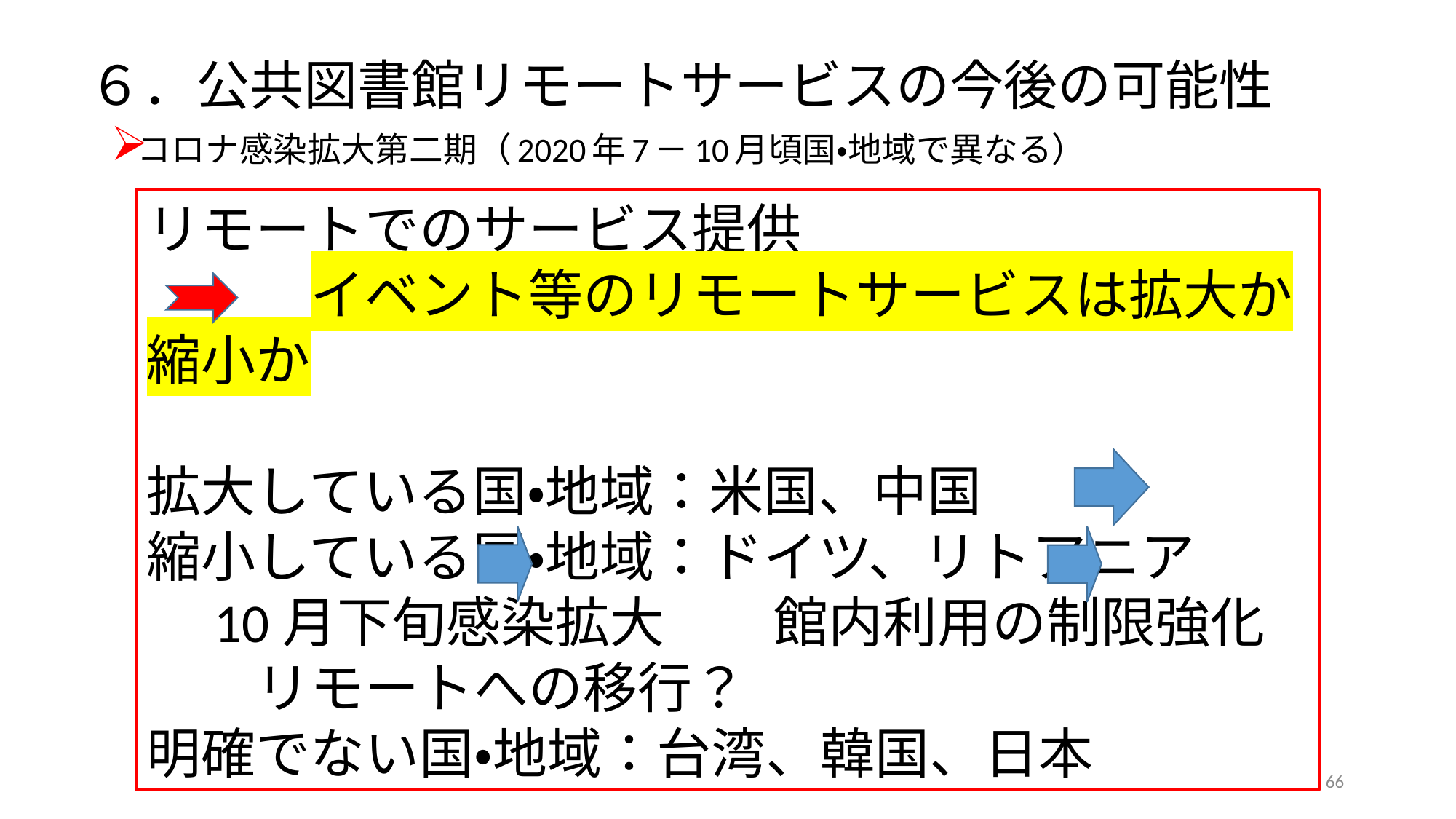

# ６．公共図書館リモートサービスの今後の可能性
コロナ感染拡大第二期（2020年7－10月頃国・地域で異なる）
リモートでのサービス提供
　　　イベント等のリモートサービスは拡大か縮小か

拡大している国・地域：米国、中国
縮小している国・地域：ドイツ、リトアニア　　　10月下旬感染拡大　　館内利用の制限強化　　リモートへの移行？
明確でない国・地域：台湾、韓国、日本

66